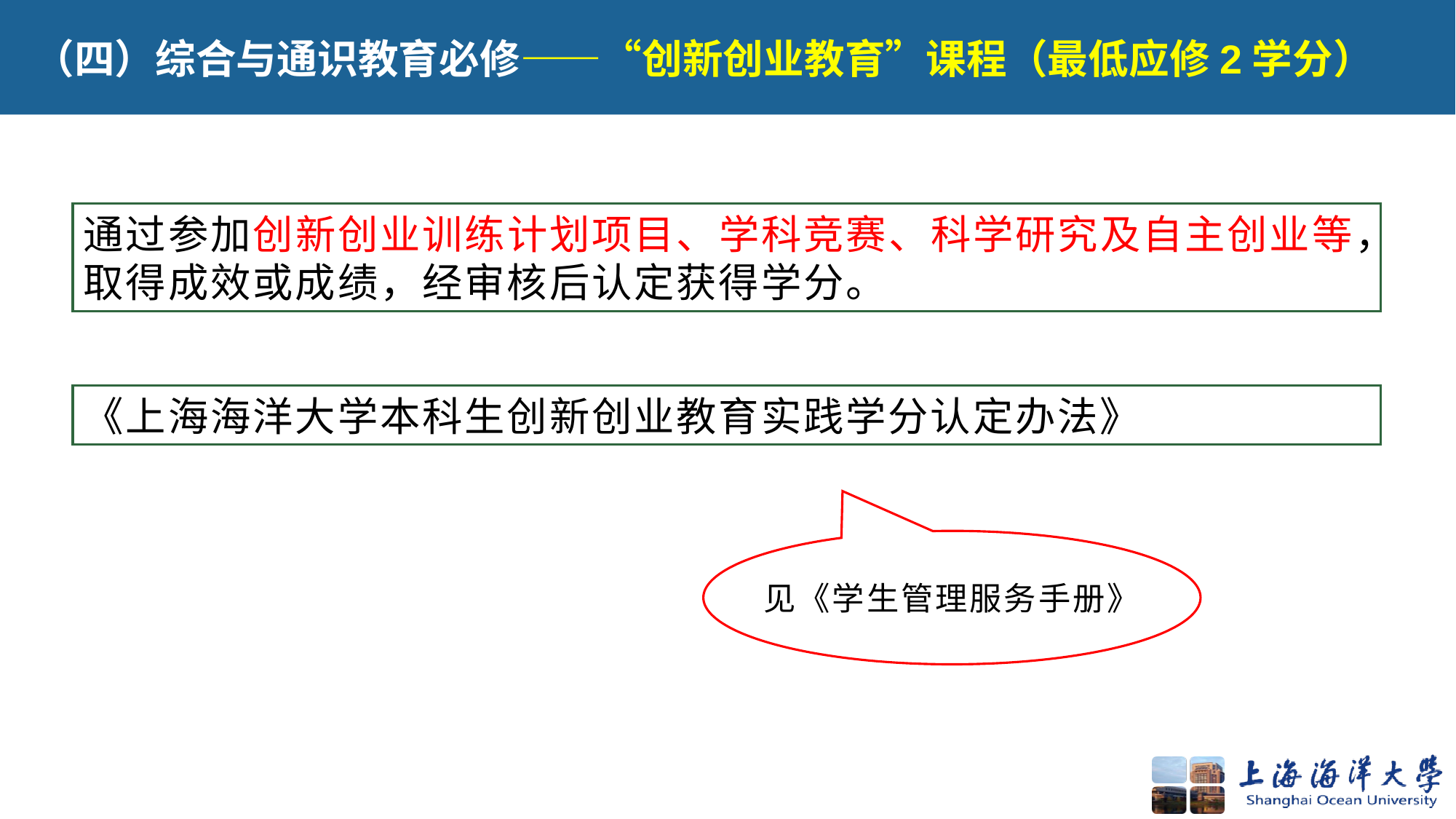

（四）综合与通识教育必修——“创新创业教育”课程（最低应修2学分）
通过参加创新创业训练计划项目、学科竞赛、科学研究及自主创业等，取得成效或成绩，经审核后认定获得学分。
《上海海洋大学本科生创新创业教育实践学分认定办法》
见《学生管理服务手册》
logo